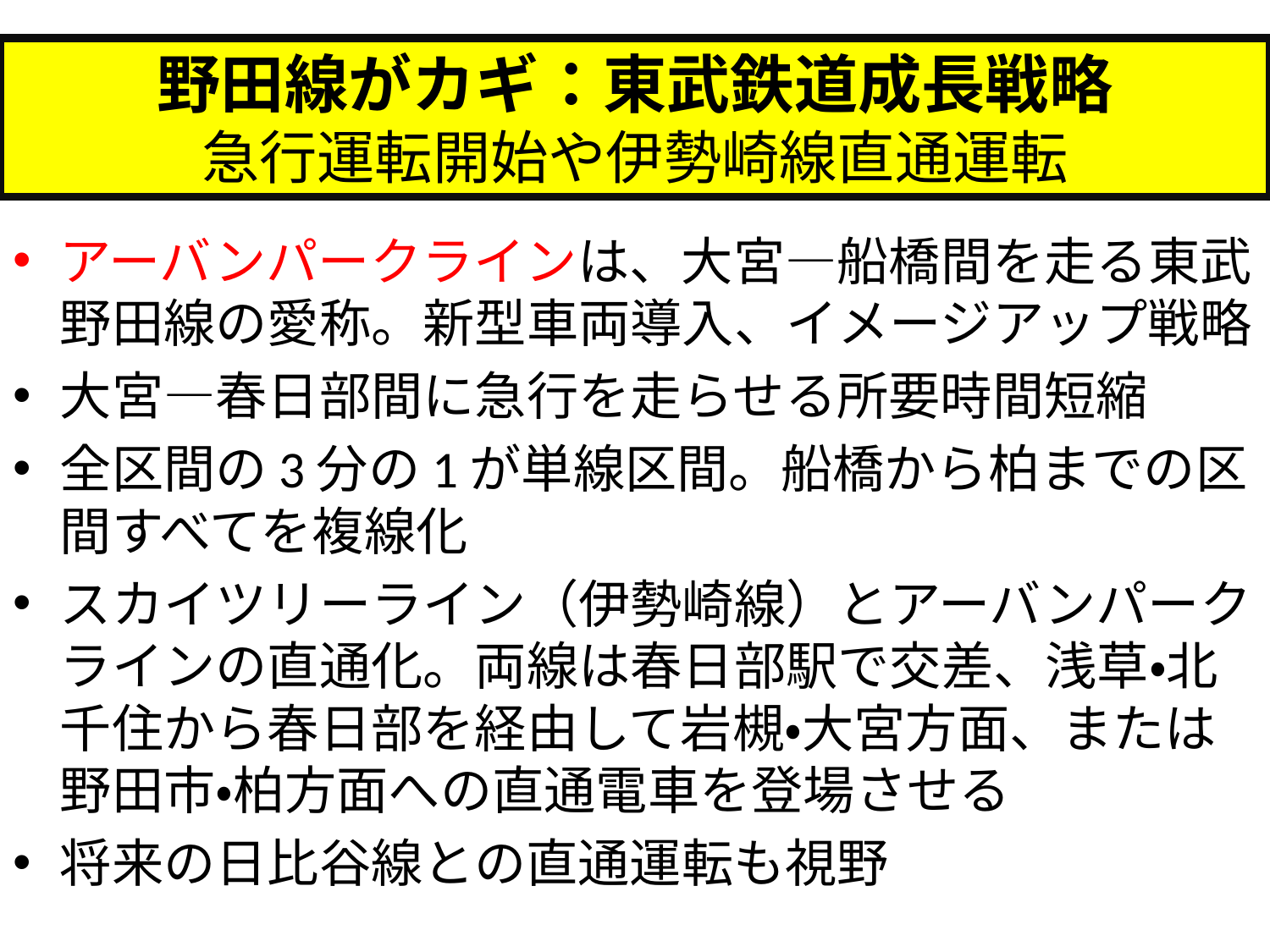

# 野田線がカギ：東武鉄道成長戦略 急行運転開始や伊勢崎線直通運転
アーバンパークラインは、大宮―船橋間を走る東武野田線の愛称。新型車両導入、イメージアップ戦略
大宮―春日部間に急行を走らせる所要時間短縮
全区間の3分の1が単線区間。船橋から柏までの区間すべてを複線化
スカイツリーライン（伊勢崎線）とアーバンパークラインの直通化。両線は春日部駅で交差、浅草・北千住から春日部を経由して岩槻・大宮方面、または野田市・柏方面への直通電車を登場させる
将来の日比谷線との直通運転も視野